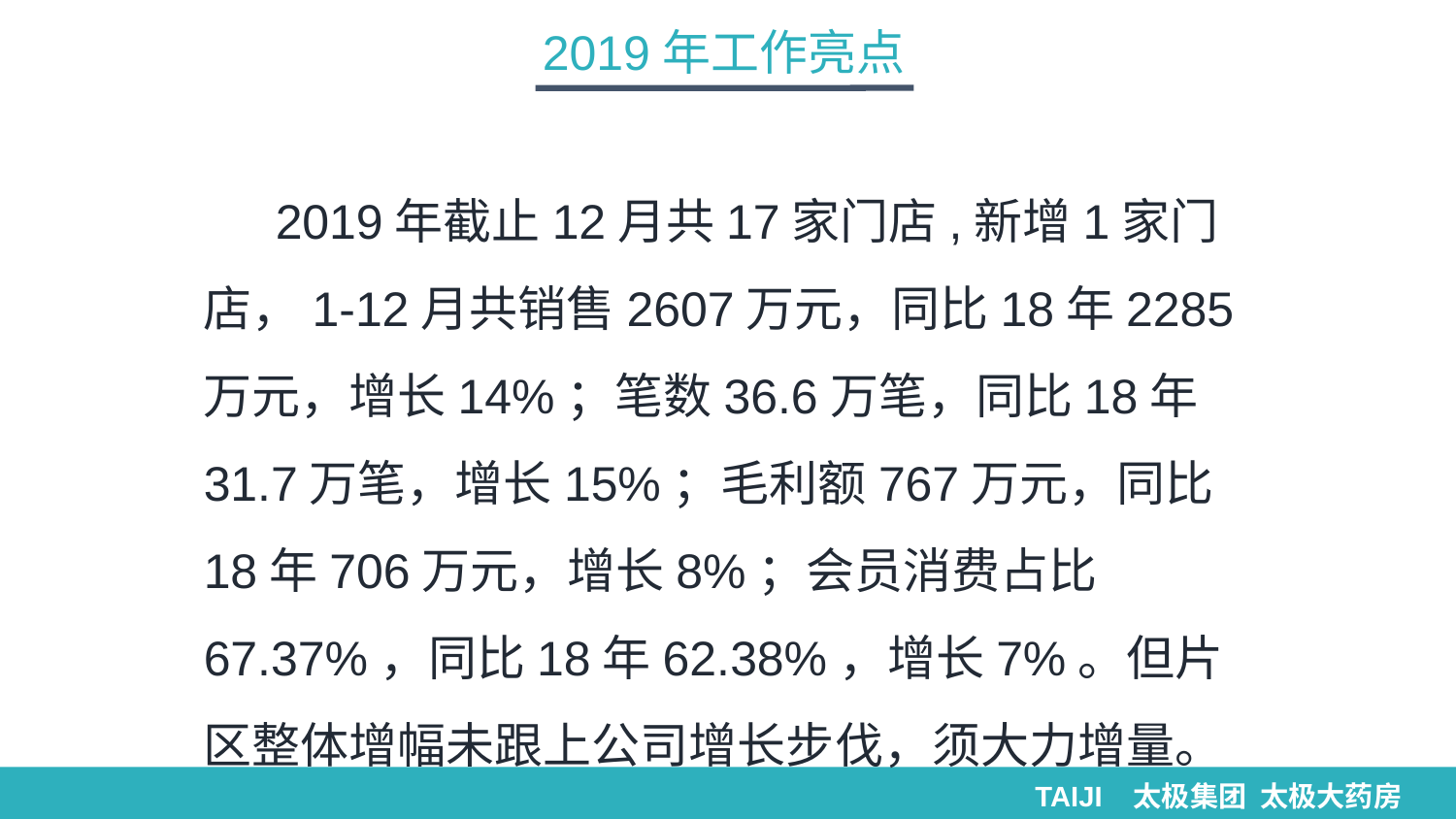

2019年工作亮点
2019年截止12月共17家门店,新增1家门店，1-12月共销售2607万元，同比18年2285万元，增长14%；笔数36.6万笔，同比18年31.7万笔，增长15%；毛利额767万元，同比18年706万元，增长8%；会员消费占比67.37%，同比18年62.38%，增长7%。但片区整体增幅未跟上公司增长步伐，须大力增量。

TAIJI   太极集团  太极大药房